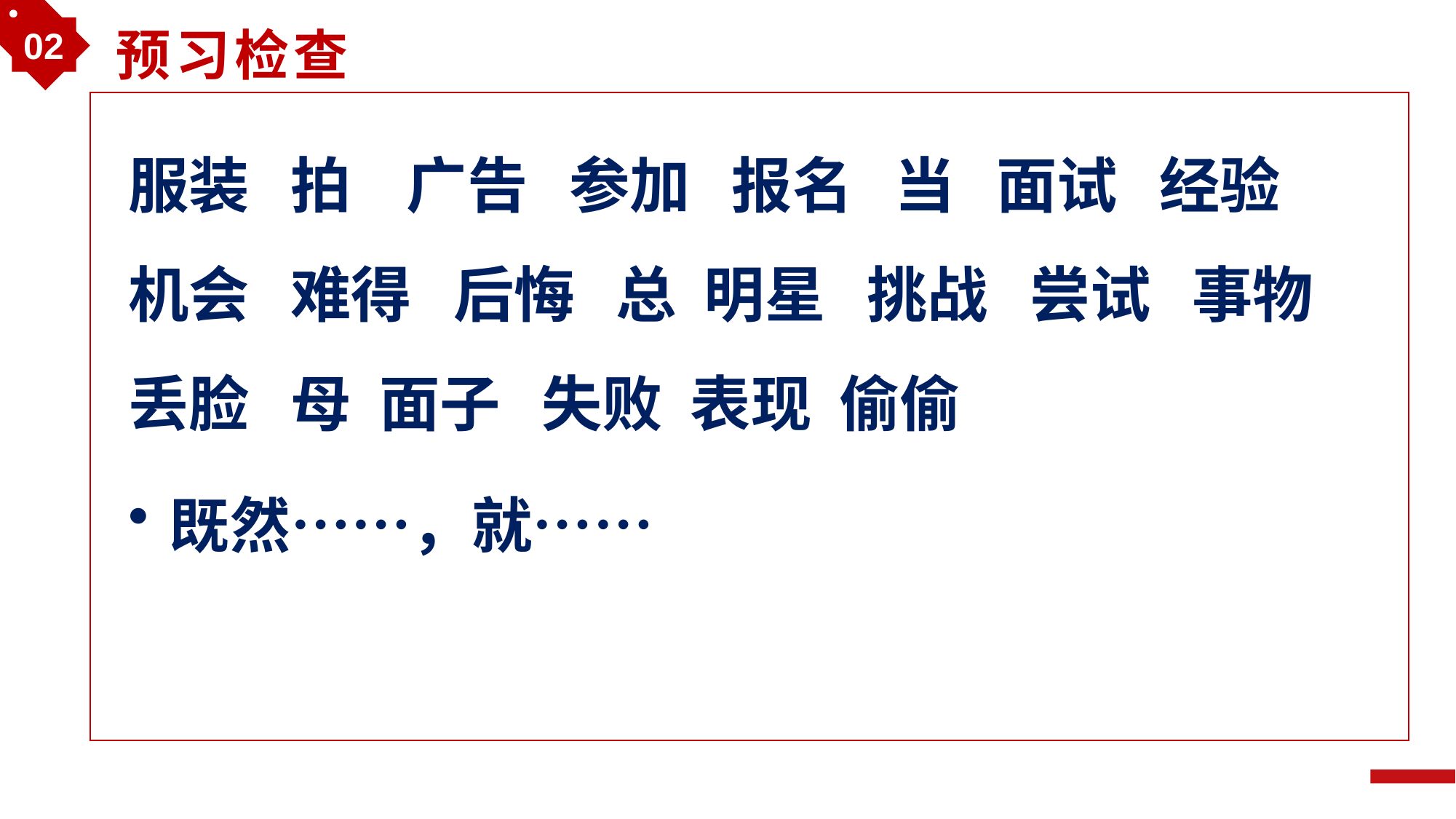

02
预习检查

服装   拍    广告   参加   报名   当   面试   经验   机会   难得   后悔   总  明星   挑战   尝试   事物   丢脸   母  面子   失败  表现  偷偷
既然……，就……